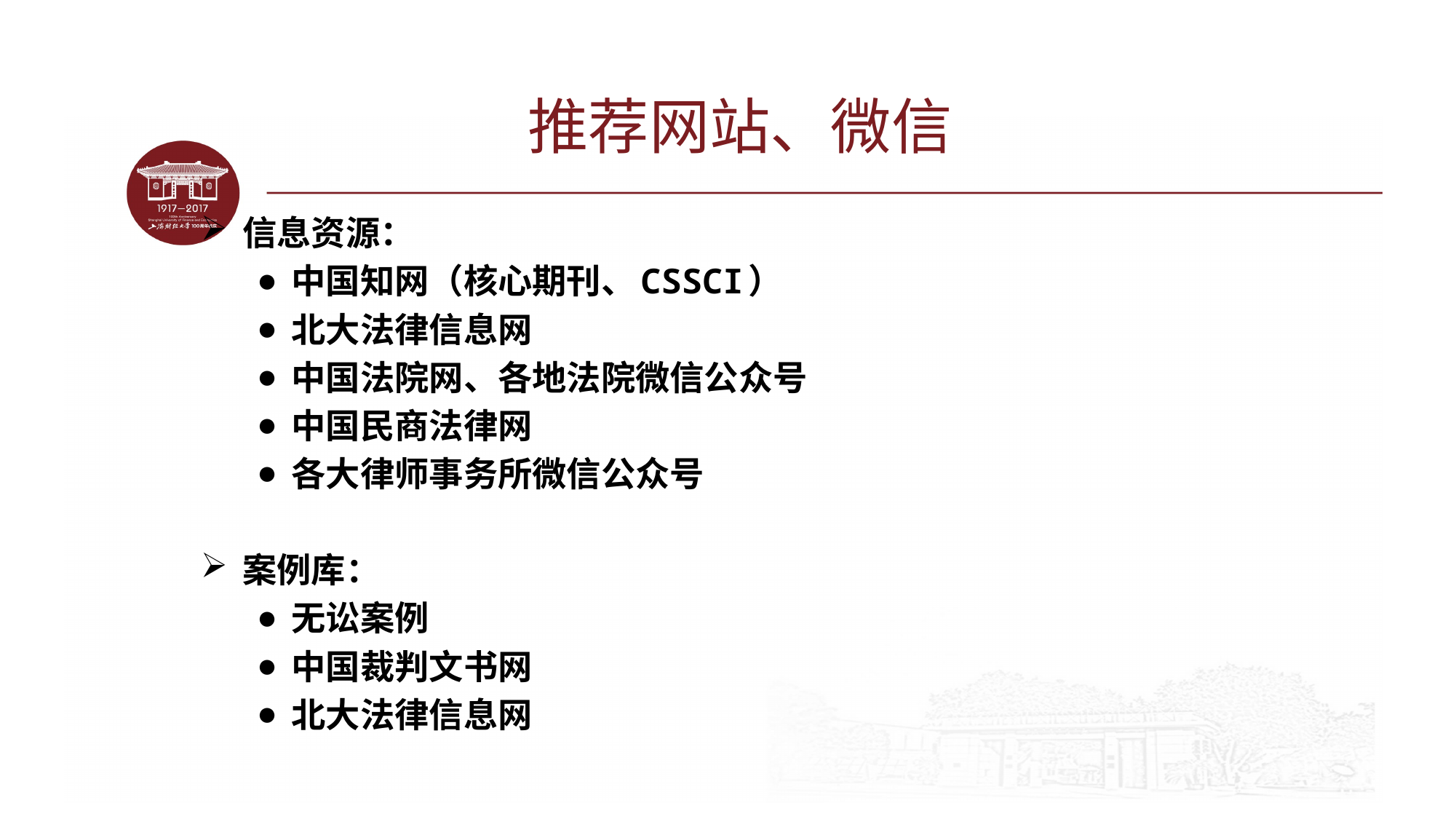

# 推荐网站、微信
信息资源：
中国知网（核心期刊、CSSCI）
北大法律信息网
中国法院网、各地法院微信公众号
中国民商法律网
各大律师事务所微信公众号

案例库：
无讼案例
中国裁判文书网
北大法律信息网